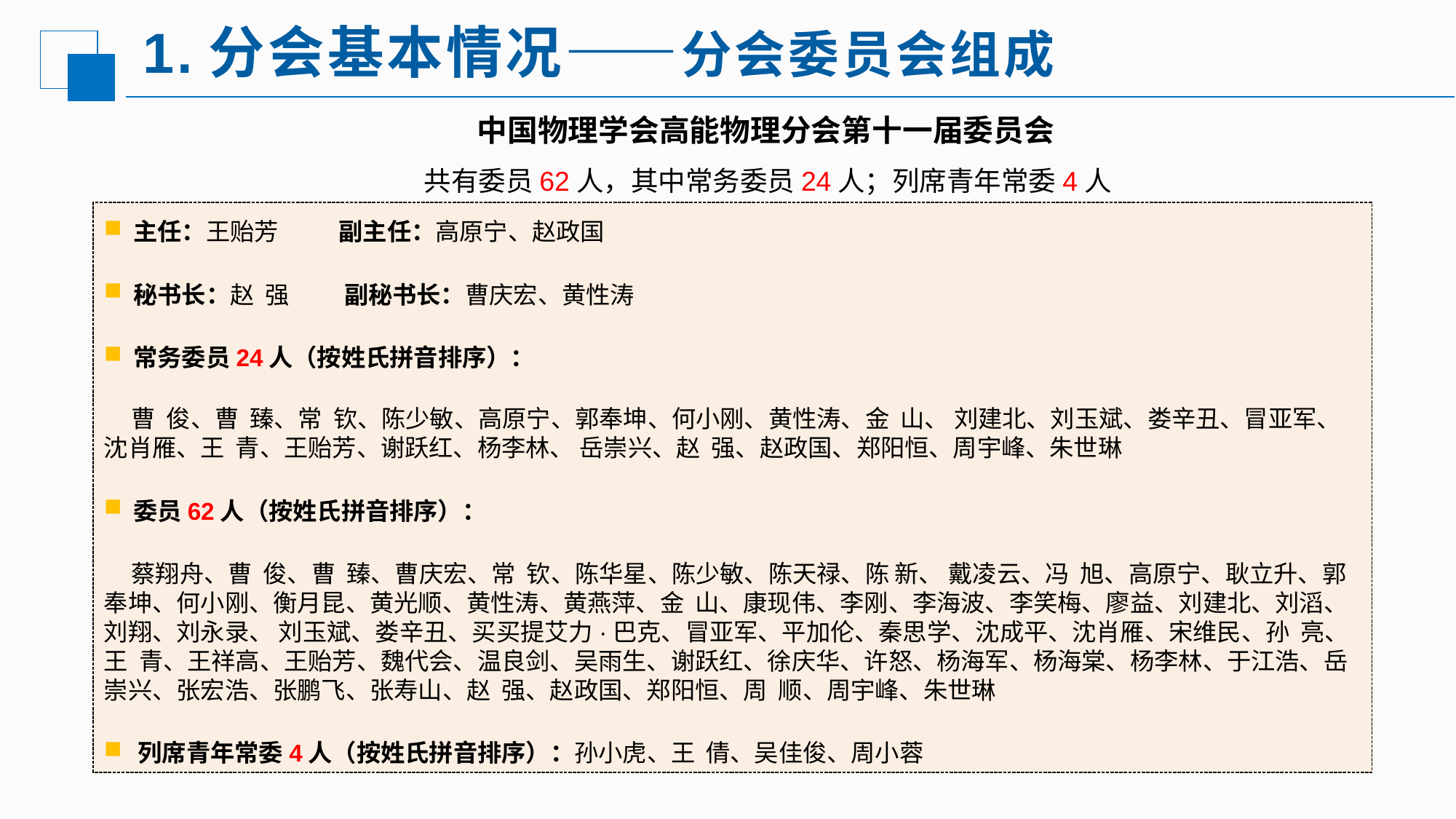

# 1.分会基本情况——分会委员会组成
  中国物理学会高能物理分会第十一届委员会
   共有委员62人，其中常务委员24人；列席青年常委4人

 主任：王贻芳           副主任：高原宁、赵政国

 秘书长：赵  强          副秘书长：曹庆宏、黄性涛

 常务委员24人（按姓氏拼音排序）：

    曹  俊、曹  臻、常  钦、陈少敏、高原宁、郭奉坤、何小刚、黄性涛、金  山、 刘建北、刘玉斌、娄辛丑、冒亚军、 沈肖雁、王  青、王贻芳、谢跃红、杨李林、 岳崇兴、赵  强、赵政国、郑阳恒、周宇峰、朱世琳

 委员62人（按姓氏拼音排序）：

    蔡翔舟、曹  俊、曹  臻、曹庆宏、常  钦、陈华星、陈少敏、陈天禄、陈 新、 戴凌云、冯  旭、高原宁、耿立升、郭奉坤、何小刚、衡月昆、黄光顺、黄性涛、黄燕萍、金  山、康现伟、李刚、李海波、李笑梅、廖益、刘建北、刘滔、刘翔、刘永录、 刘玉斌、娄辛丑、买买提艾力·巴克、冒亚军、平加伦、秦思学、沈成平、沈肖雁、宋维民、孙  亮、王  青、王祥高、王贻芳、魏代会、温良剑、吴雨生、谢跃红、徐庆华、许怒、杨海军、杨海棠、杨李林、于江浩、岳崇兴、张宏浩、张鹏飞、张寿山、赵  强、赵政国、郑阳恒、周  顺、周宇峰、朱世琳

列席青年常委4人（按姓氏拼音排序）：孙小虎、王  倩、吴佳俊、周小蓉